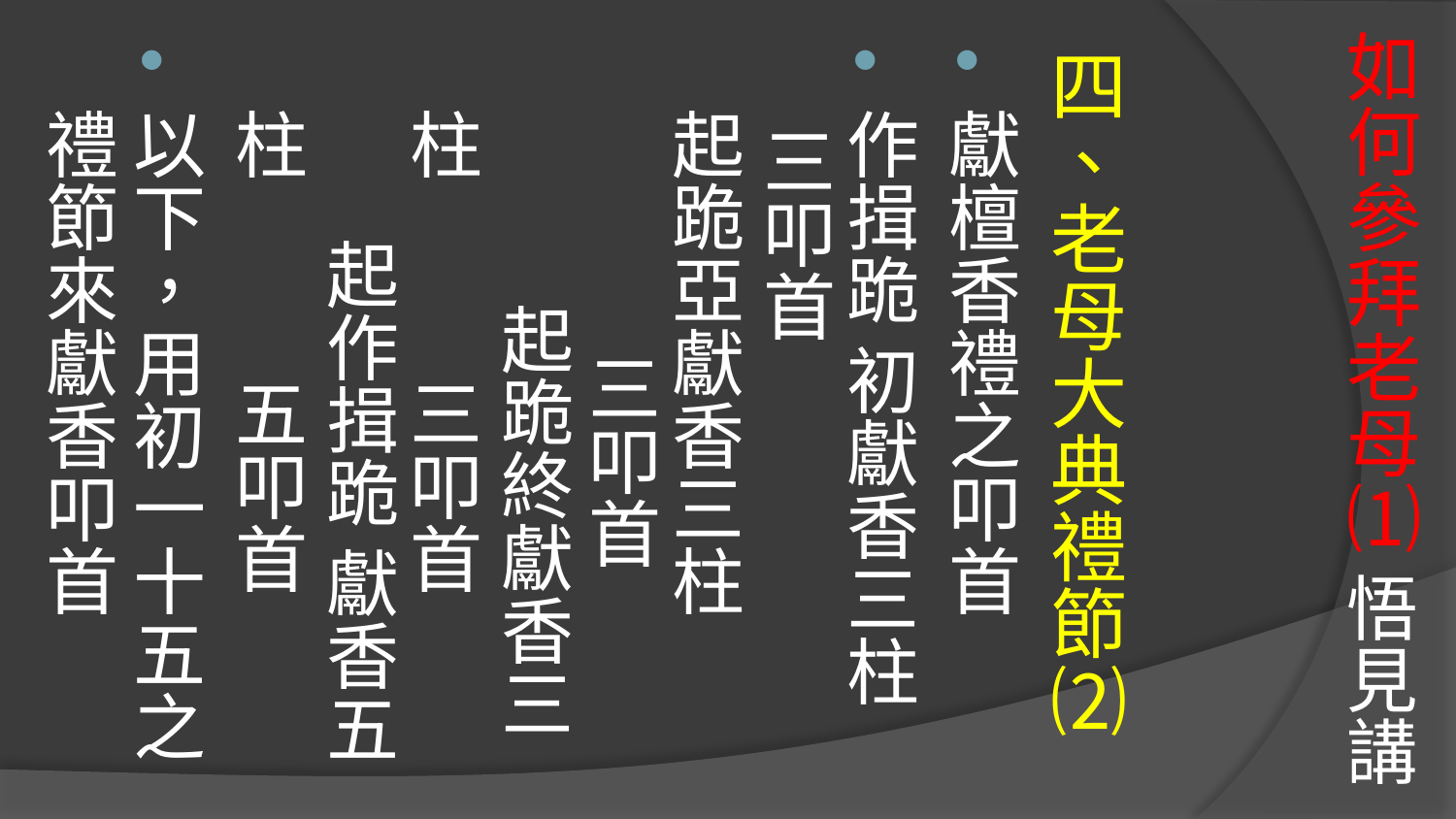

# 如何參拜老母⑴ 悟見講
四、老母大典禮節⑵
獻檀香禮之叩首
作揖跪 初獻香三柱      三叩首                           起跪亞獻香三柱                          三叩首                         起跪終獻香三柱            三叩首                    起作揖跪 獻香五柱            五叩首
以下，用初一十五之禮節來獻香叩首